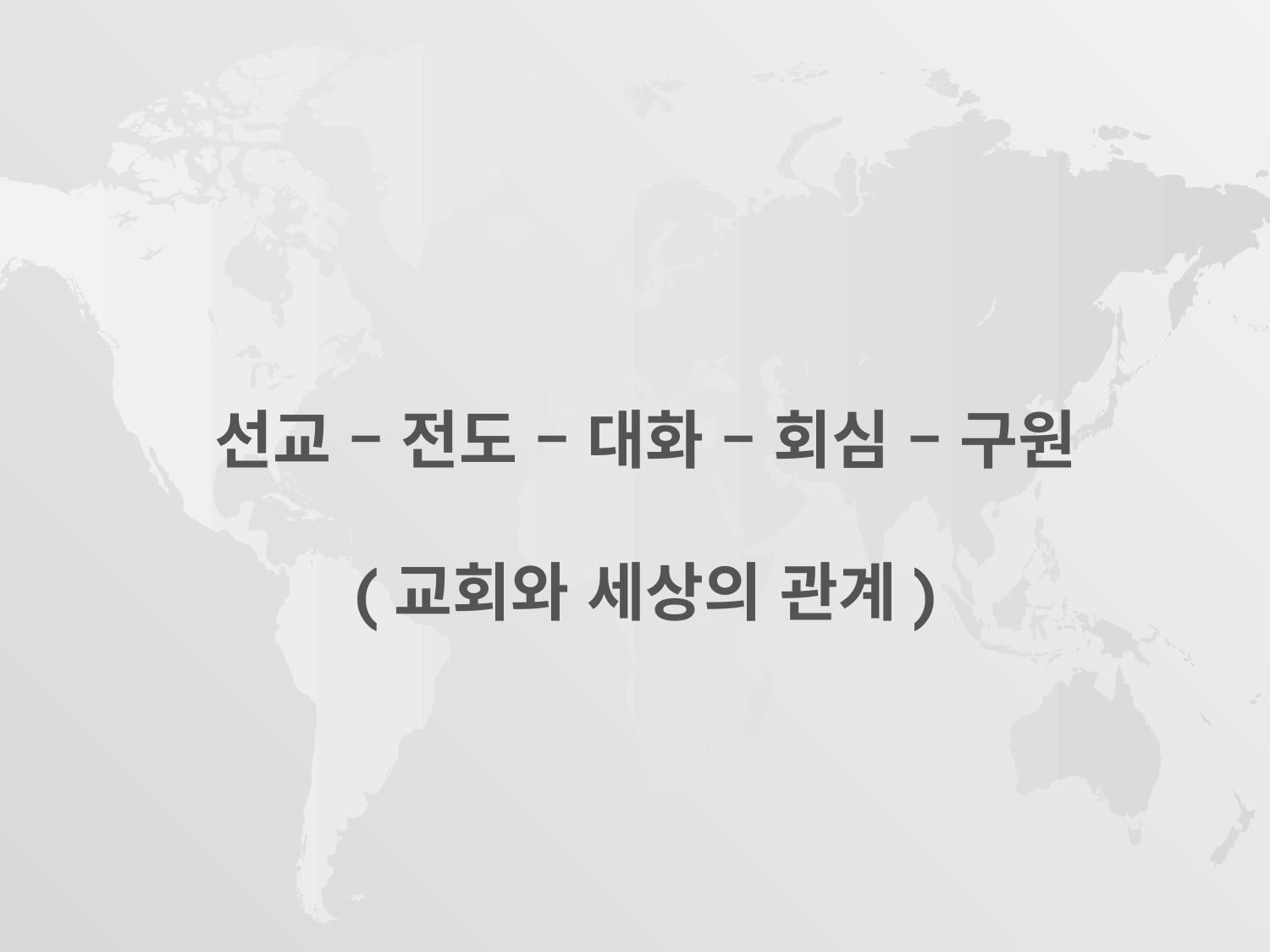

선교 – 전도 – 대화 – 회심 – 구원
(교회와 세상의 관계)